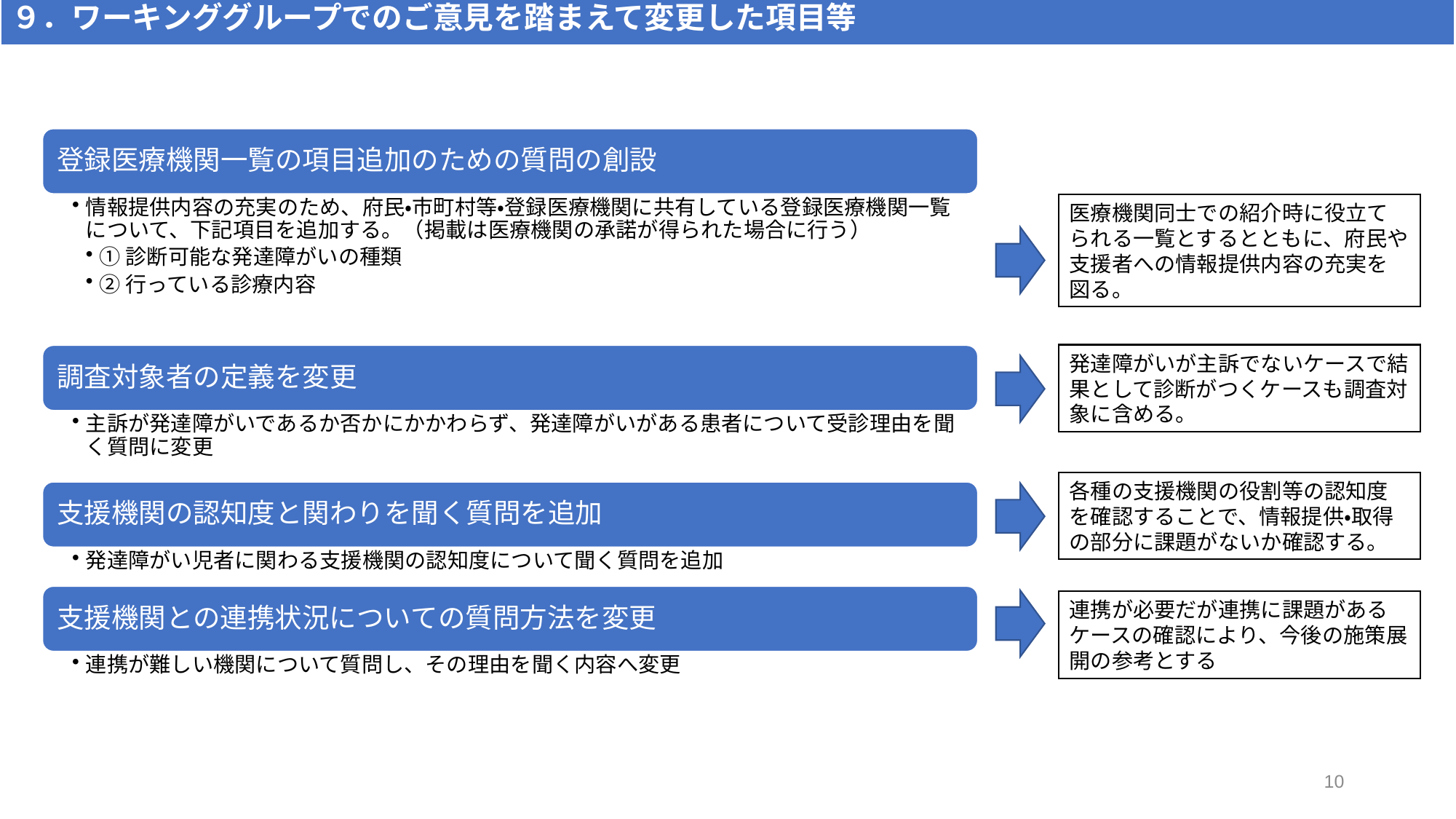

９．ワーキンググループでのご意見を踏まえて変更した項目等
登録医療機関一覧の項目追加のための質問の創設
情報提供内容の充実のため、府民・市町村等・登録医療機関に共有している登録医療機関一覧について、下記項目を追加する。（掲載は医療機関の承諾が得られた場合に行う）
①診断可能な発達障がいの種類
②行っている診療内容
調査対象者の定義を変更
主訴が発達障がいであるか否かにかかわらず、発達障がいがある患者について受診理由を聞く質問に変更
支援機関の認知度と関わりを聞く質問を追加
発達障がい児者に関わる支援機関の認知度について聞く質問を追加
支援機関との連携状況についての質問方法を変更
連携が難しい機関について質問し、その理由を聞く内容へ変更
医療機関同士での紹介時に役立てられる一覧とするとともに、府民や支援者への情報提供内容の充実を図る。

発達障がいが主訴でないケースで結果として診断がつくケースも調査対象に含める。

各種の支援機関の役割等の認知度を確認することで、情報提供・取得の部分に課題がないか確認する。

連携が必要だが連携に課題があるケースの確認により、今後の施策展開の参考とする
10